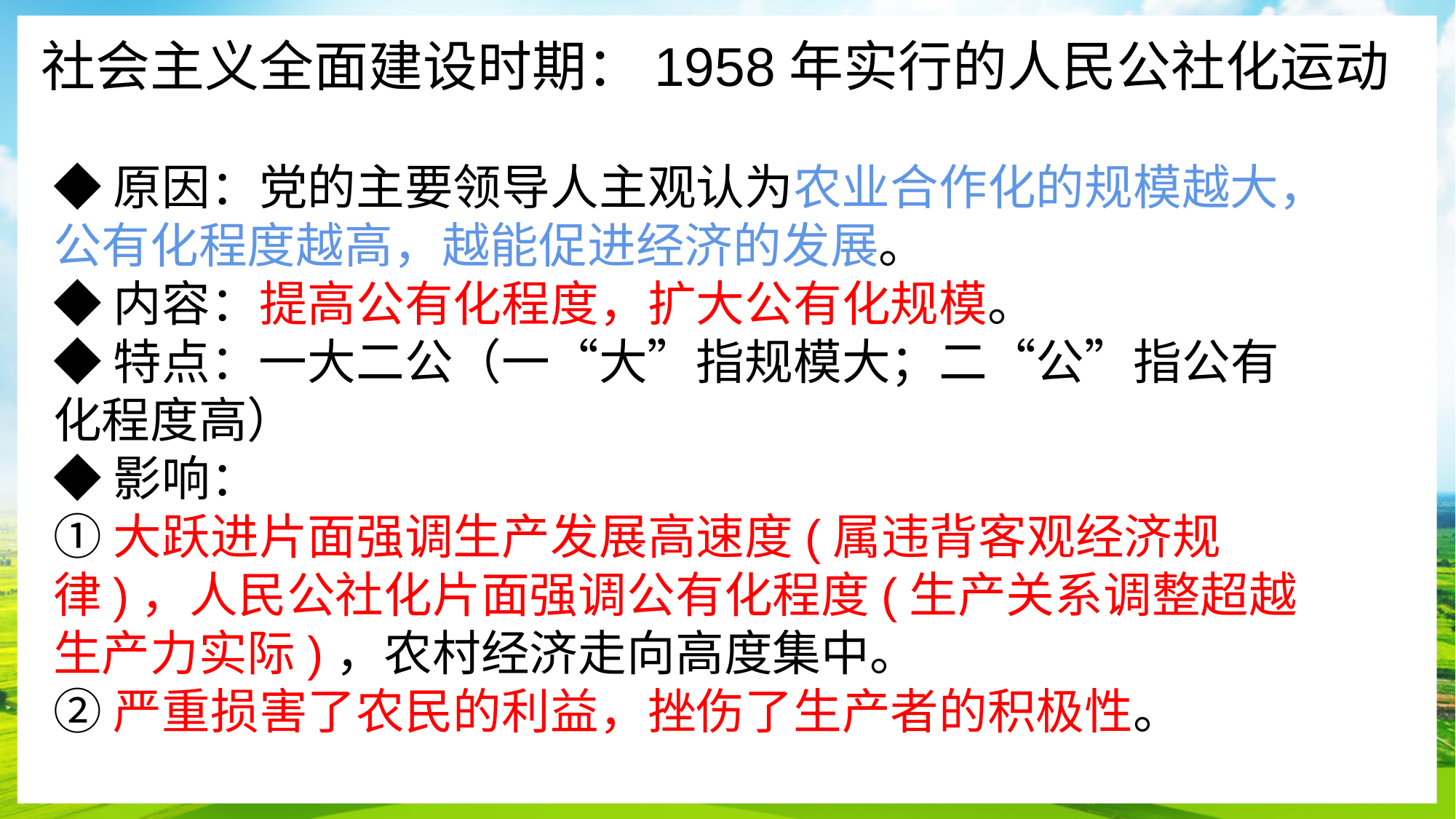

社会主义全面建设时期：1958年实行的人民公社化运动
◆原因：党的主要领导人主观认为农业合作化的规模越大，公有化程度越高，越能促进经济的发展。
◆内容：提高公有化程度，扩大公有化规模。
◆特点：一大二公（一“大”指规模大；二“公”指公有化程度高）
◆影响：
①大跃进片面强调生产发展高速度(属违背客观经济规律)，人民公社化片面强调公有化程度(生产关系调整超越生产力实际)，农村经济走向高度集中。
②严重损害了农民的利益，挫伤了生产者的积极性。